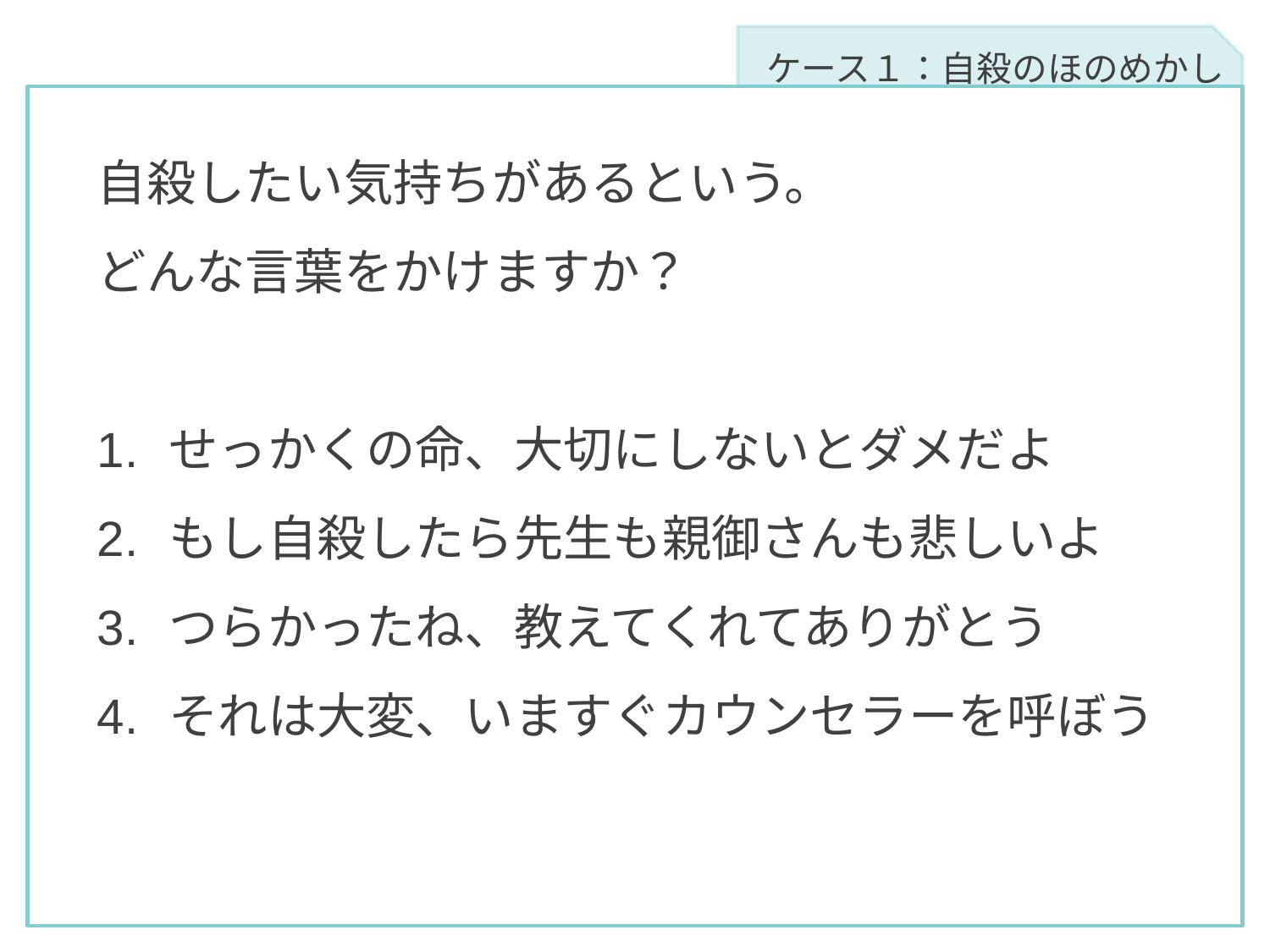

ケース１：自殺のほのめかし

自殺したい気持ちがあるという。
どんな言葉をかけますか？

せっかくの命、大切にしないとダメだよ
もし自殺したら先生も親御さんも悲しいよ
つらかったね、教えてくれてありがとう
それは大変、いますぐカウンセラーを呼ぼう